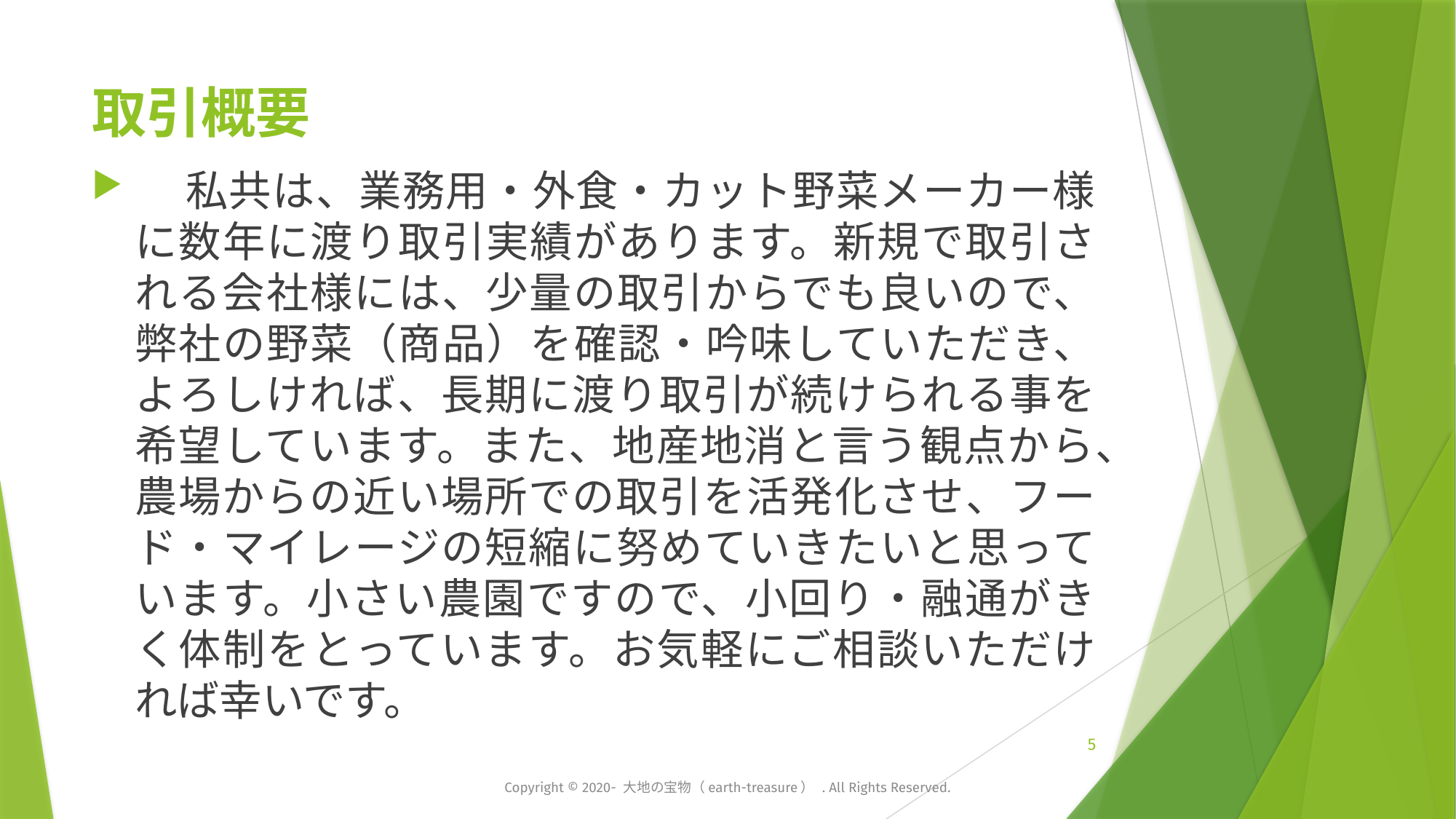

# 取引概要
 　私共は、業務用・外食・カット野菜メーカー様に数年に渡り取引実績があります。新規で取引される会社様には、少量の取引からでも良いので、弊社の野菜（商品）を確認・吟味していただき、よろしければ、長期に渡り取引が続けられる事を希望しています。また、地産地消と言う観点から、農場からの近い場所での取引を活発化させ、フード・マイレージの短縮に努めていきたいと思っています。小さい農園ですので、小回り・融通がきく体制をとっています。お気軽にご相談いただければ幸いです。

5
Copyright © 2020- 大地の宝物（earth-treasure） . All Rights Reserved.